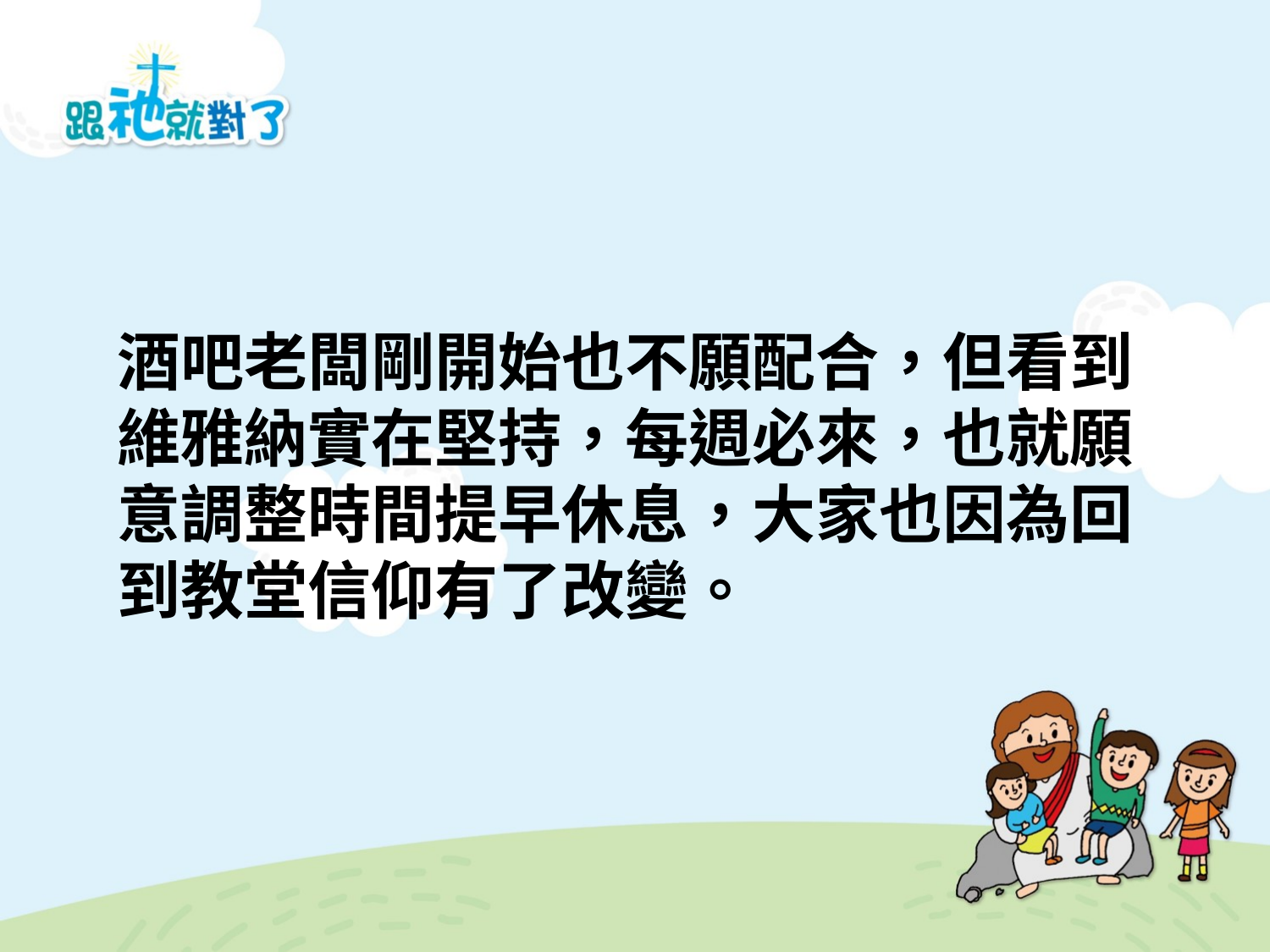

酒吧老闆剛開始也不願配合，但看到維雅納實在堅持，每週必來，也就願意調整時間提早休息，大家也因為回到教堂信仰有了改變。